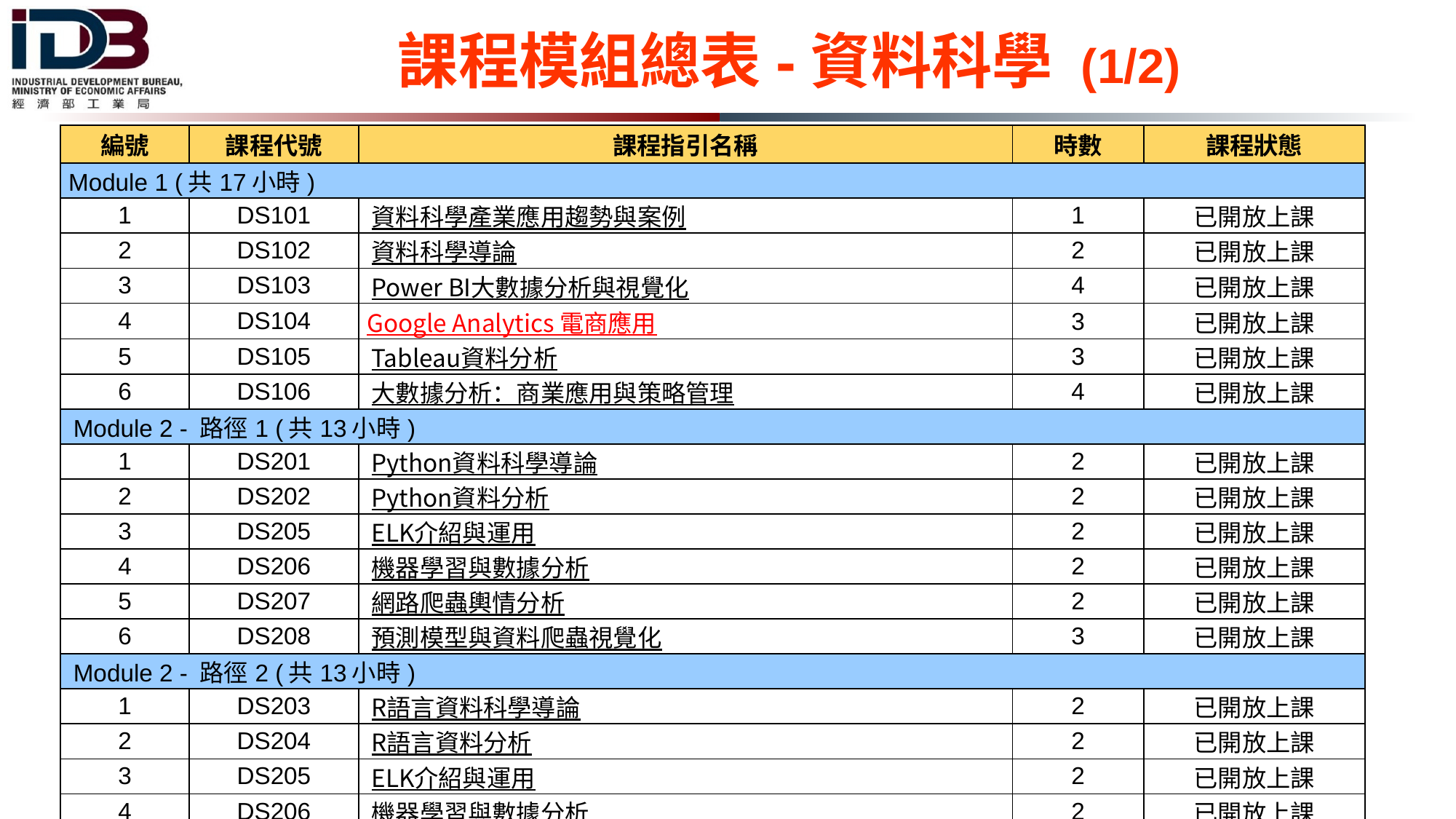

# 課程模組總表-資料科學 (1/2)
| 編號 | 課程代號 | 課程指引名稱 | 時數 | 課程狀態 |
| --- | --- | --- | --- | --- |
| Module 1 (共17小時) |  |  |  |  |
| 1 | DS101 | 資料科學產業應用趨勢與案例 | 1 | 已開放上課 |
| 2 | DS102 | 資料科學導論 | 2 | 已開放上課 |
| 3 | DS103 | Power BI大數據分析與視覺化 | 4 | 已開放上課 |
| 4 | DS104 | Google Analytics 電商應用 | 3 | 已開放上課 |
| 5 | DS105 | Tableau資料分析 | 3 | 已開放上課 |
| 6 | DS106 | 大數據分析：商業應用與策略管理 | 4 | 已開放上課 |
| Module 2 - 路徑1 (共13小時) |  |  |  |  |
| 1 | DS201 | Python資料科學導論 | 2 | 已開放上課 |
| 2 | DS202 | Python資料分析 | 2 | 已開放上課 |
| 3 | DS205 | ELK介紹與運用 | 2 | 已開放上課 |
| 4 | DS206 | 機器學習與數據分析 | 2 | 已開放上課 |
| 5 | DS207 | 網路爬蟲輿情分析 | 2 | 已開放上課 |
| 6 | DS208 | 預測模型與資料爬蟲視覺化 | 3 | 已開放上課 |
| Module 2 - 路徑2 (共13小時) |  |  |  |  |
| 1 | DS203 | R語言資料科學導論 | 2 | 已開放上課 |
| 2 | DS204 | R語言資料分析 | 2 | 已開放上課 |
| 3 | DS205 | ELK介紹與運用 | 2 | 已開放上課 |
| 4 | DS206 | 機器學習與數據分析 | 2 | 已開放上課 |
| 5 | DS207 | 網路爬蟲輿情分析 | 2 | 已開放上課 |
| 6 | DS208 | 預測模型與資料爬蟲視覺化 | 3 | 已開放上課 |